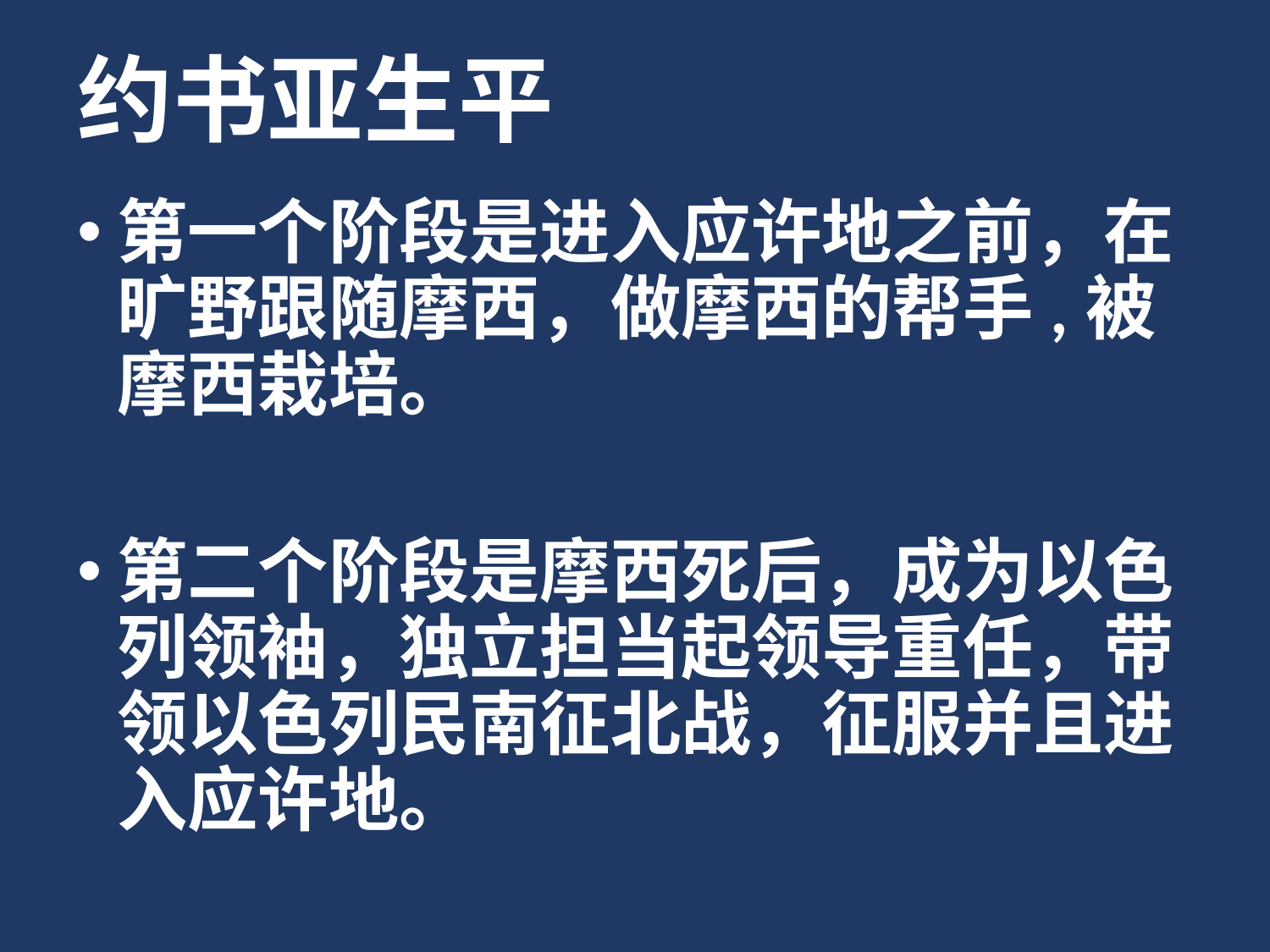

# 约书亚生平
第一个阶段是进入应许地之前，在旷野跟随摩西，做摩西的帮手,被摩西栽培。

第二个阶段是摩西死后，成为以色列领袖，独立担当起领导重任，带领以色列民南征北战，征服并且进入应许地。